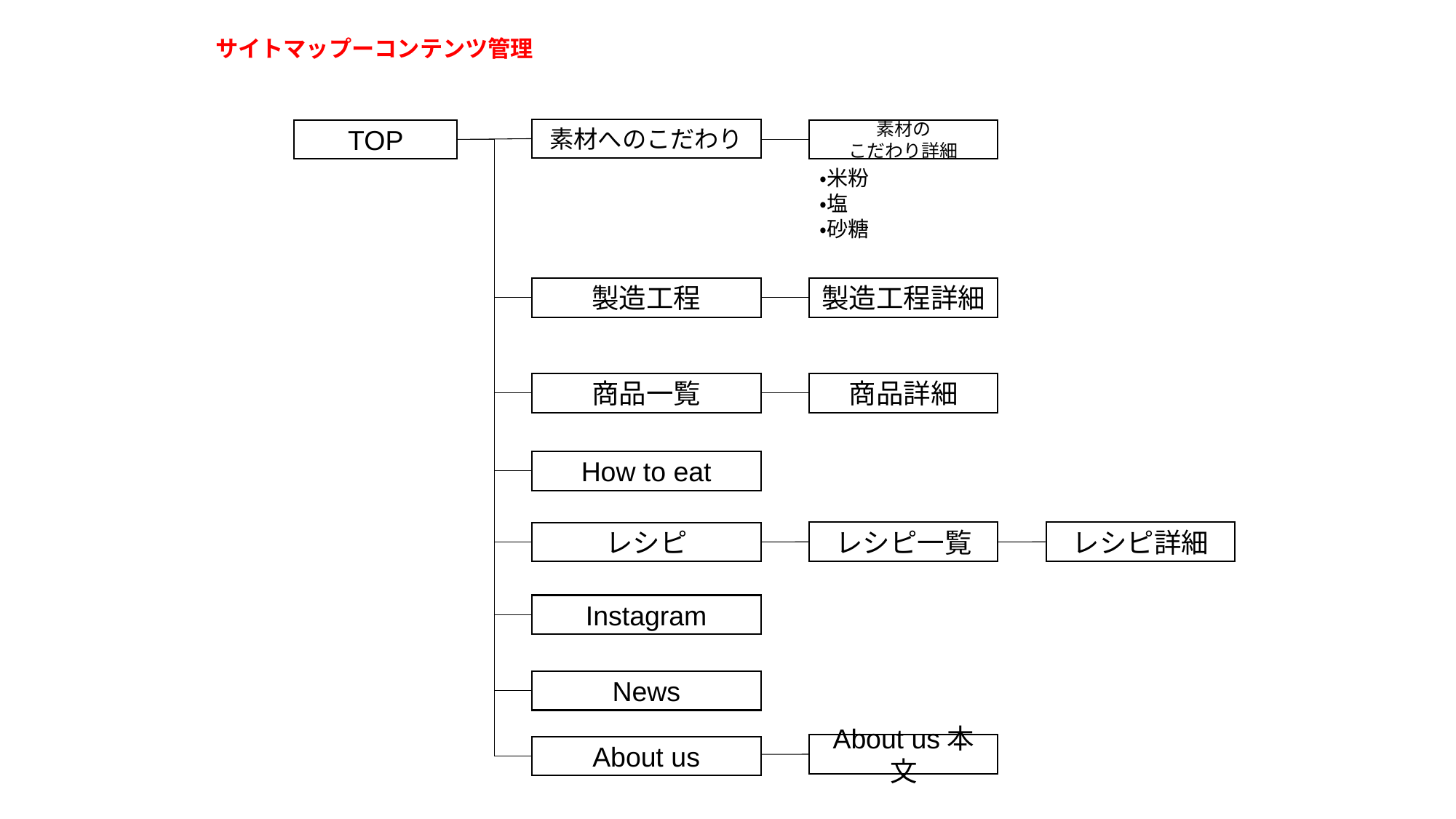

サイトマップーコンテンツ管理
素材へのこだわり
TOP
素材の
こだわり詳細
・米粉
・塩
・砂糖

製造工程詳細
製造工程
商品一覧
商品詳細
How to eat
レシピ一覧
レシピ詳細
レシピ
Instagram
News
About us本文
About us